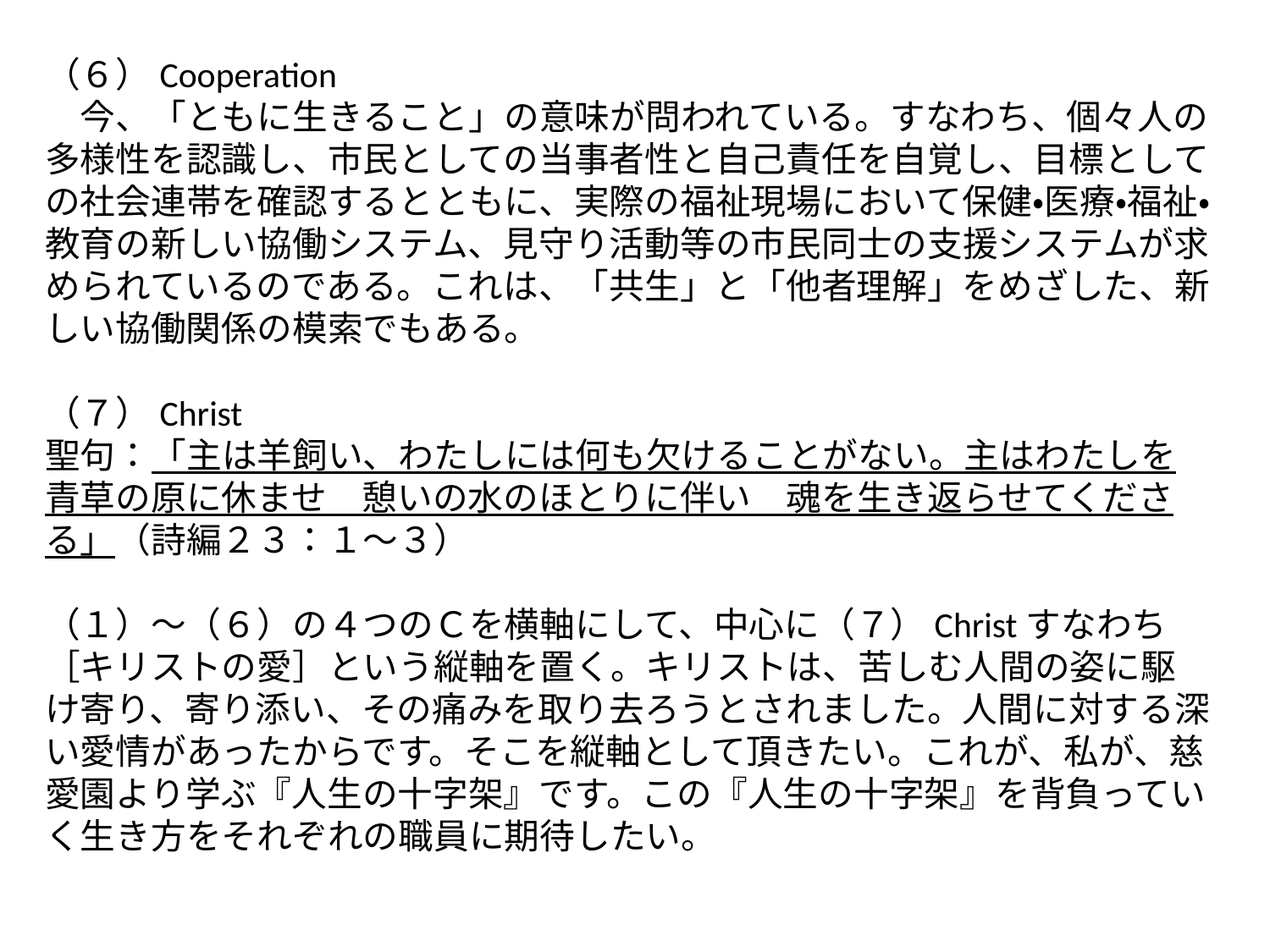

（６）Cooperation
　今、「ともに生きること」の意味が問われている。すなわち、個々人の多様性を認識し、市民としての当事者性と自己責任を自覚し、目標としての社会連帯を確認するとともに、実際の福祉現場において保健・医療・福祉・教育の新しい協働システム、見守り活動等の市民同士の支援システムが求められているのである。これは、「共生」と「他者理解」をめざした、新しい協働関係の模索でもある。

（７）Christ
聖句：「主は羊飼い、わたしには何も欠けることがない。主はわたしを青草の原に休ませ　憩いの水のほとりに伴い　魂を生き返らせてくださる」（詩編２３：１〜３）

（１）〜（６）の４つのＣを横軸にして、中心に（７）Christすなわち［キリストの愛］という縦軸を置く。キリストは、苦しむ人間の姿に駆け寄り、寄り添い、その痛みを取り去ろうとされました。人間に対する深い愛情があったからです。そこを縦軸として頂きたい。これが、私が、慈愛園より学ぶ『人生の十字架』です。この『人生の十字架』を背負っていく生き方をそれぞれの職員に期待したい。